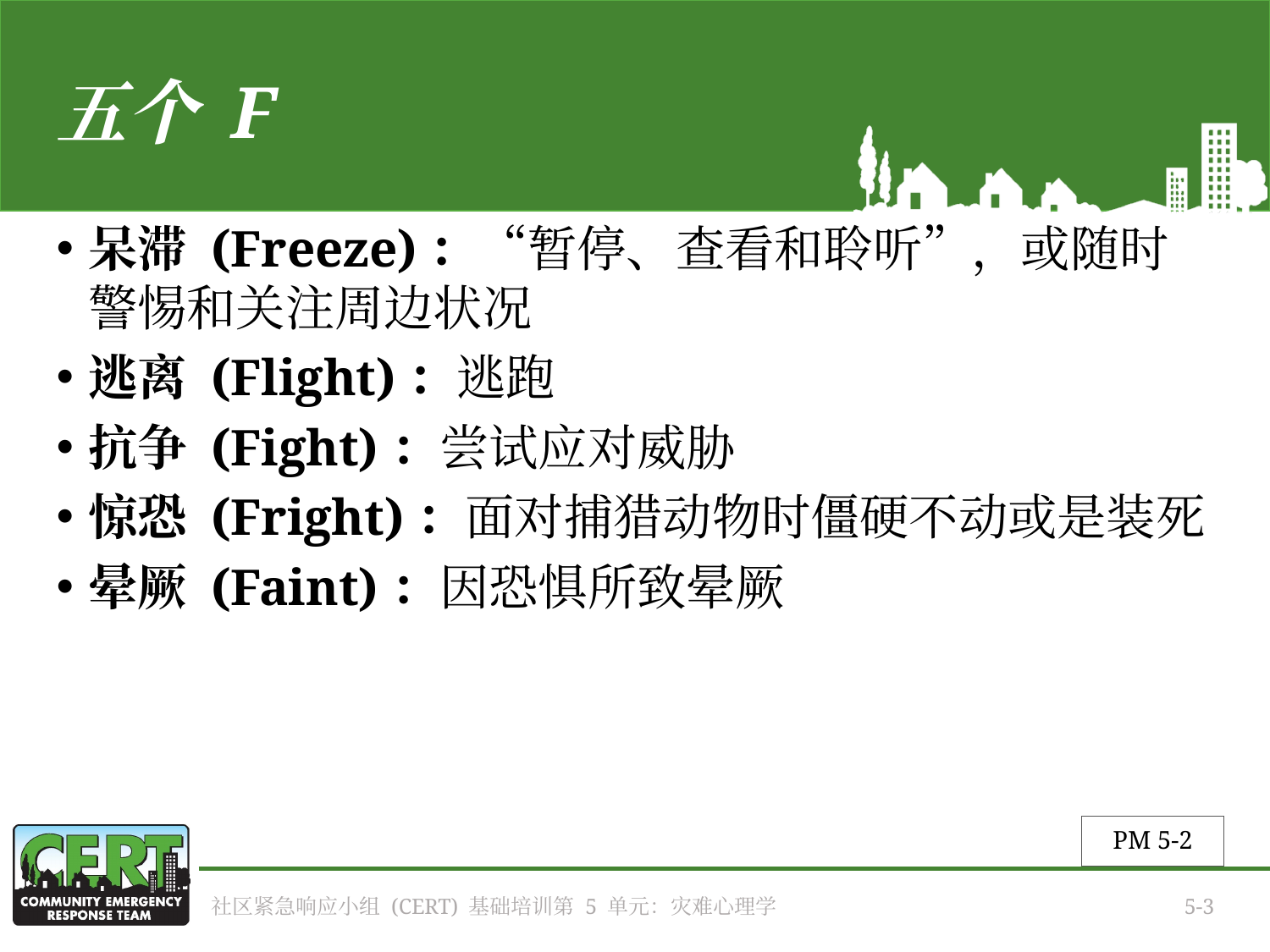

# 五个 F
呆滞 (Freeze)：“暂停、查看和聆听”，或随时警惕和关注周边状况
逃离 (Flight)：逃跑
抗争 (Fight)：尝试应对威胁
惊恐 (Fright)：面对捕猎动物时僵硬不动或是装死
晕厥 (Faint)：因恐惧所致晕厥
PM 5-2
社区紧急响应小组 (CERT) 基础培训第 5 单元：灾难心理学
5-3